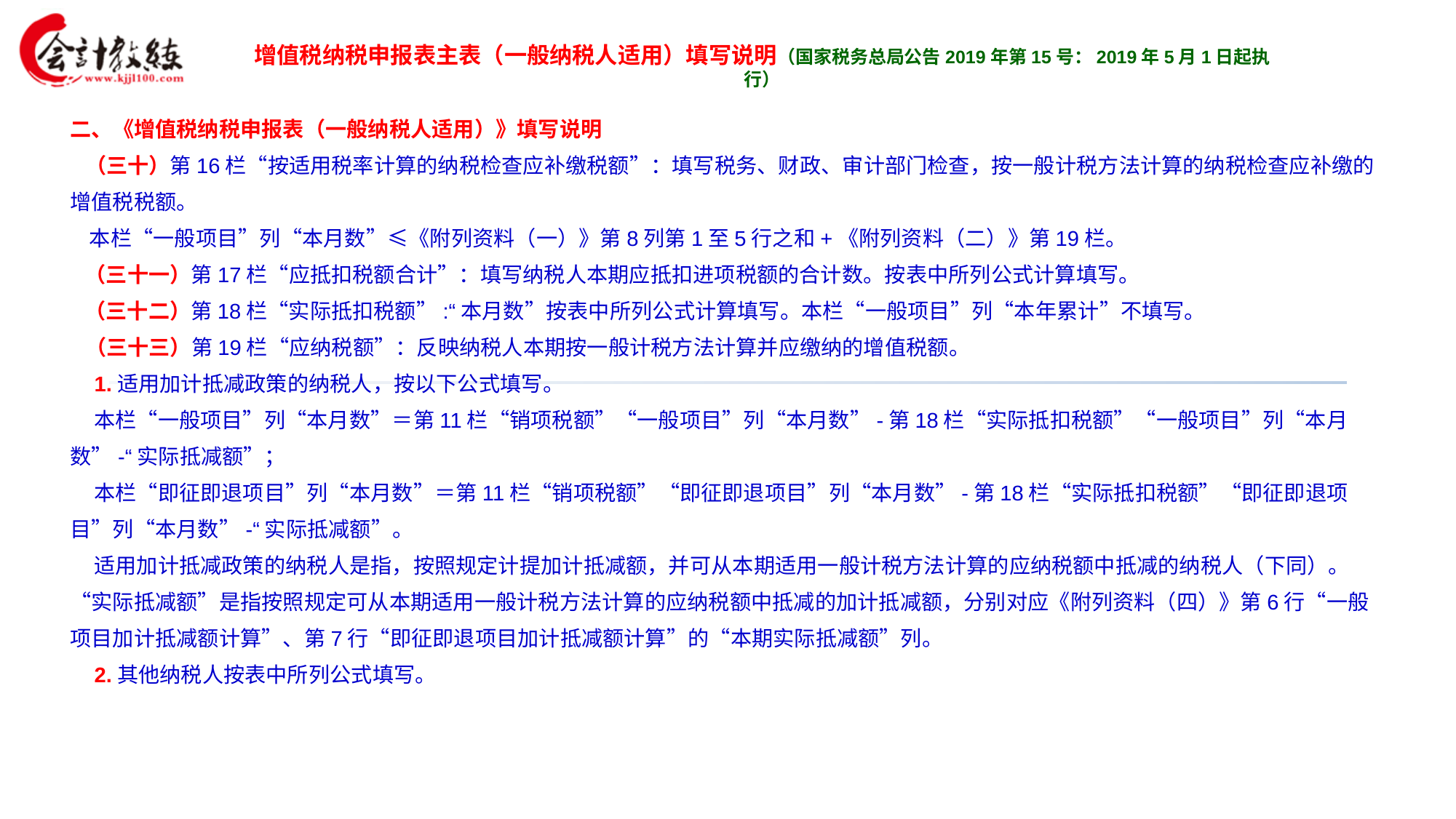

增值税纳税申报表主表（一般纳税人适用）填写说明（国家税务总局公告2019年第15号：2019年5月1日起执行）
二、《增值税纳税申报表（一般纳税人适用）》填写说明
  （三十）第16栏“按适用税率计算的纳税检查应补缴税额”：填写税务、财政、审计部门检查，按一般计税方法计算的纳税检查应补缴的增值税税额。
   本栏“一般项目”列“本月数”≤《附列资料（一）》第8列第1至5行之和+《附列资料（二）》第19栏。
  （三十一）第17栏“应抵扣税额合计”：填写纳税人本期应抵扣进项税额的合计数。按表中所列公式计算填写。
  （三十二）第18栏“实际抵扣税额”:“本月数”按表中所列公式计算填写。本栏“一般项目”列“本年累计”不填写。
  （三十三）第19栏“应纳税额”：反映纳税人本期按一般计税方法计算并应缴纳的增值税额。
    1.适用加计抵减政策的纳税人，按以下公式填写。
    本栏“一般项目”列“本月数”＝第11栏“销项税额”“一般项目”列“本月数”-第18栏“实际抵扣税额”“一般项目”列“本月数”-“实际抵减额”；
    本栏“即征即退项目”列“本月数”＝第11栏“销项税额”“即征即退项目”列“本月数”-第18栏“实际抵扣税额”“即征即退项目”列“本月数”-“实际抵减额”。
    适用加计抵减政策的纳税人是指，按照规定计提加计抵减额，并可从本期适用一般计税方法计算的应纳税额中抵减的纳税人（下同）。“实际抵减额”是指按照规定可从本期适用一般计税方法计算的应纳税额中抵减的加计抵减额，分别对应《附列资料（四）》第6行“一般项目加计抵减额计算”、第7行“即征即退项目加计抵减额计算”的“本期实际抵减额”列。
    2.其他纳税人按表中所列公式填写。